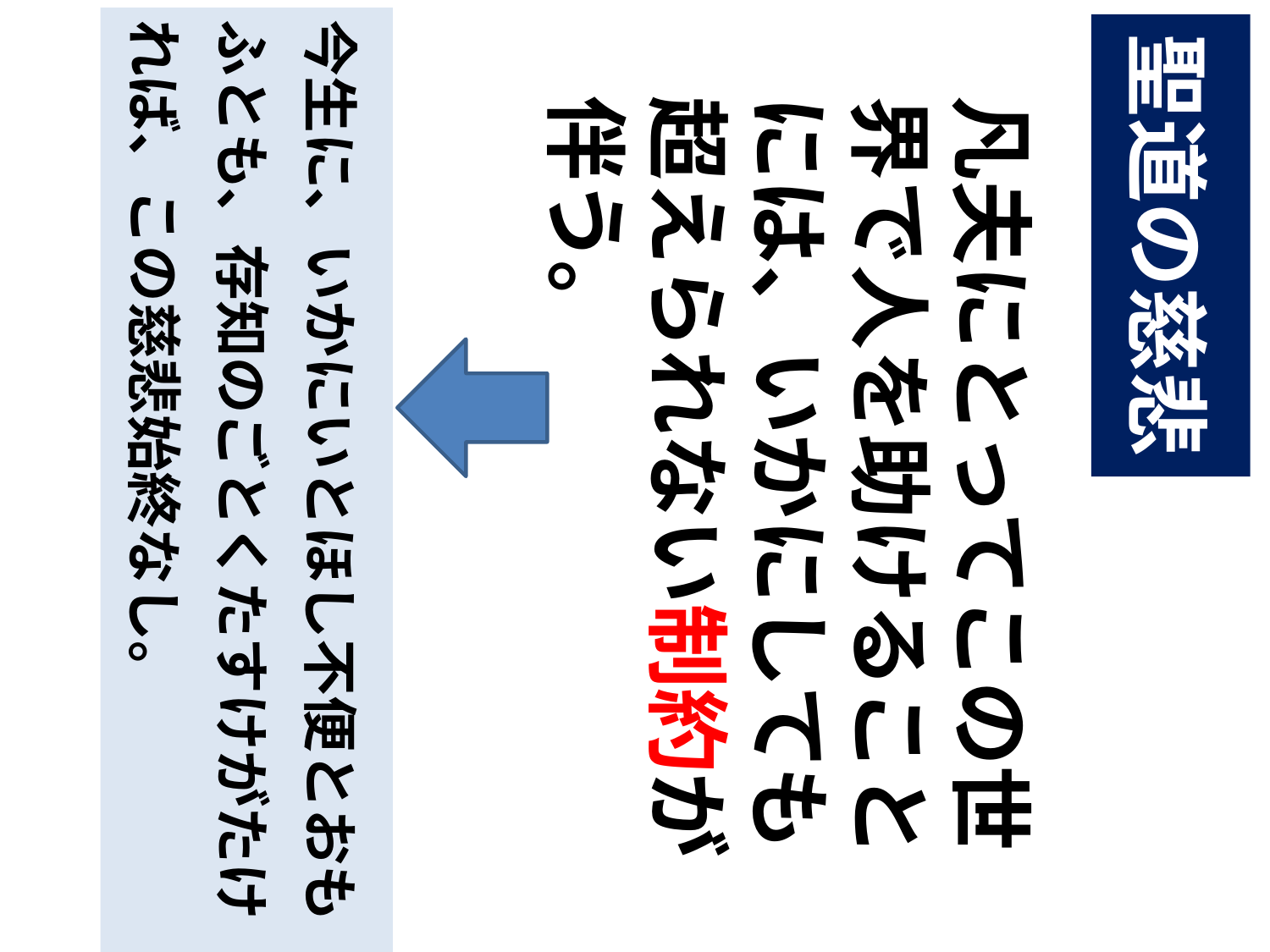

今生に、いかにいとほし不便とおもふとも、存知のごとくたすけがたければ、この慈悲始終なし。
聖道の慈悲
凡夫にとってこの世界で人を助けることには、いかにしても超えられない制約が伴う。